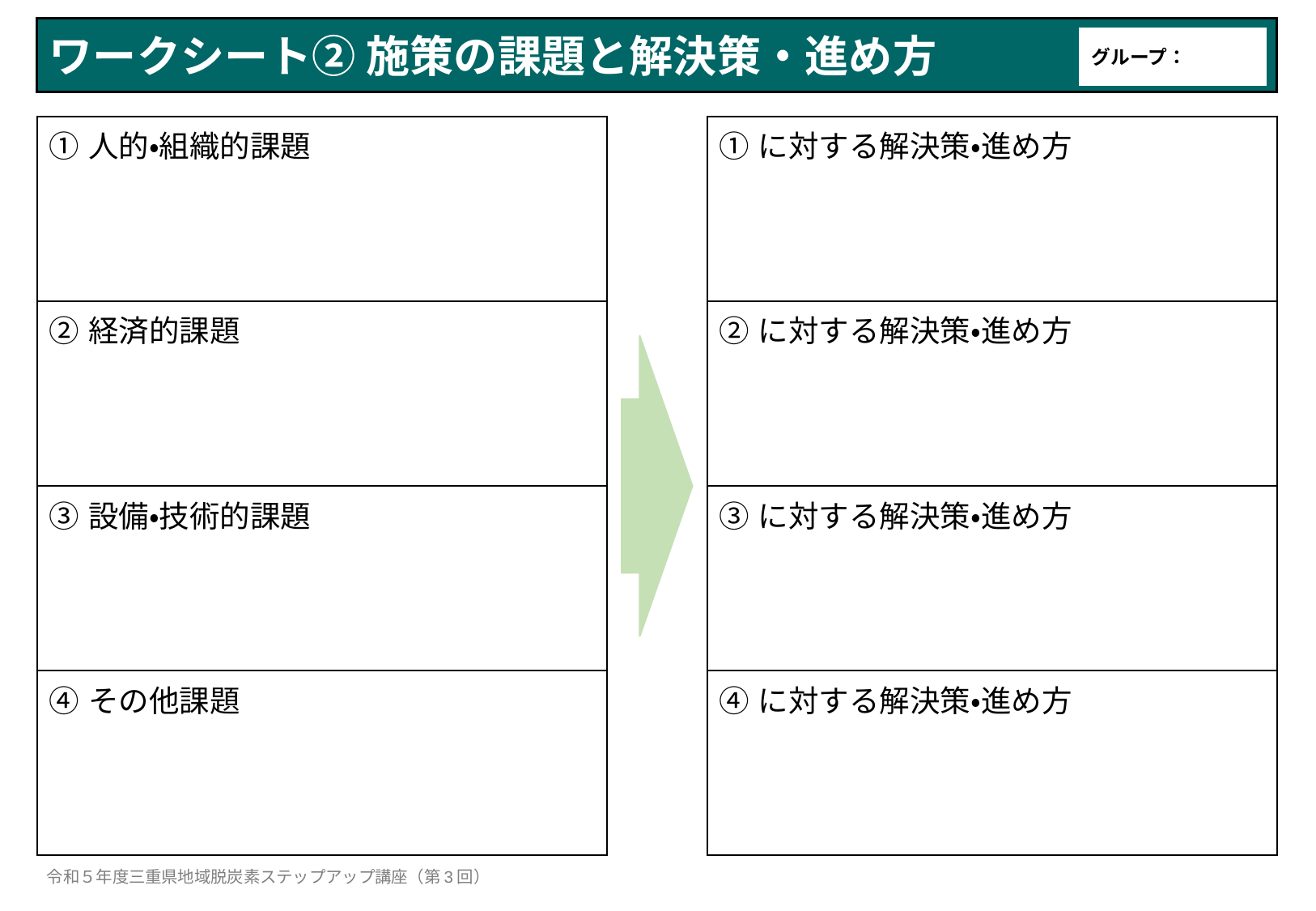

ワークシート② 施策の課題と解決策・進め方
グループ：
| ①人的・組織的課題 |
| --- |
| ②経済的課題 |
| ③設備・技術的課題 |
| ④その他課題 |
| ①に対する解決策・進め方 |
| --- |
| ②に対する解決策・進め方 |
| ③に対する解決策・進め方 |
| ④に対する解決策・進め方 |

令和５年度三重県地域脱炭素ステップアップ講座（第3回）